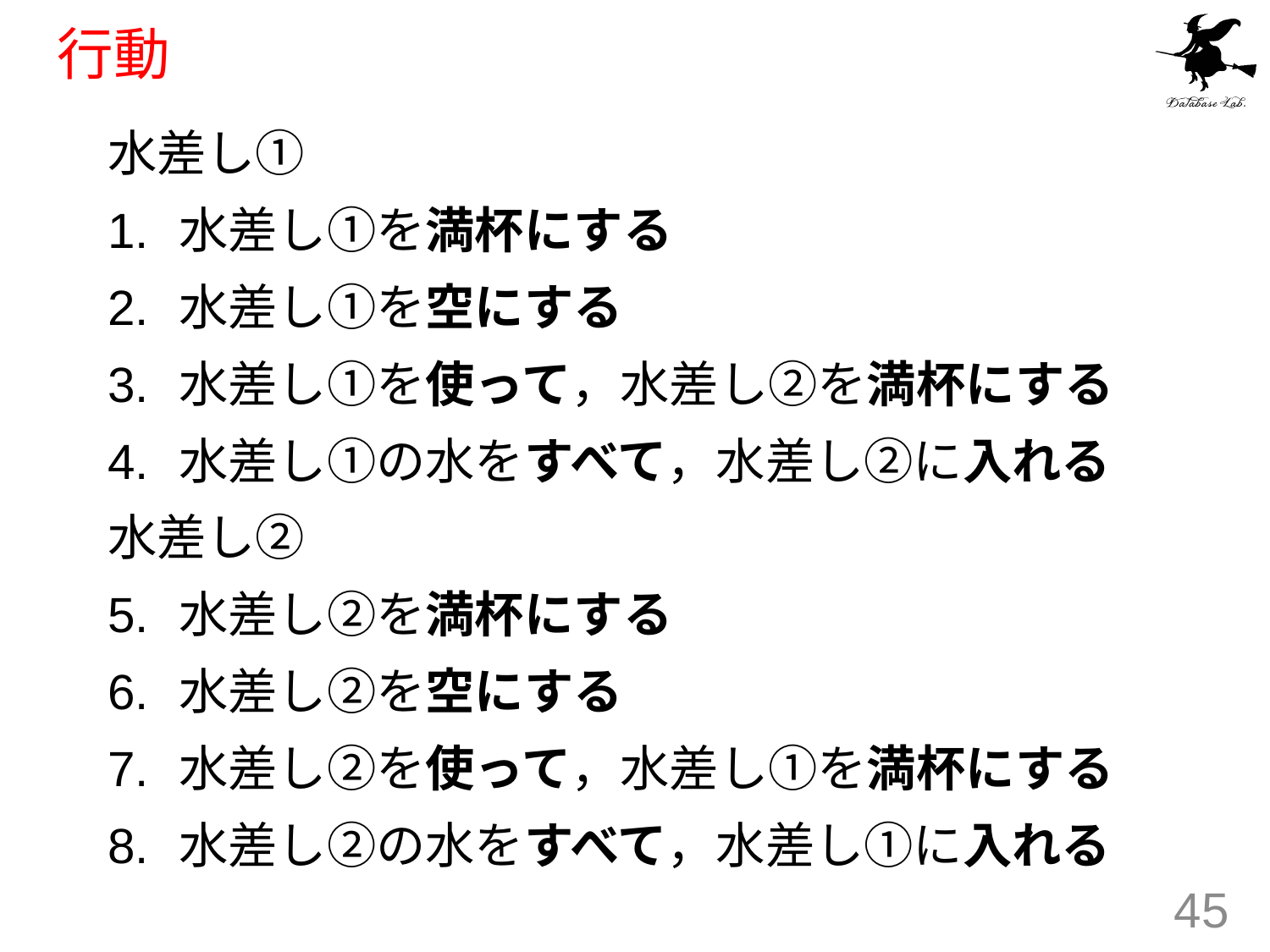

# 行動
水差し①
水差し①を満杯にする
水差し①を空にする
水差し①を使って，水差し②を満杯にする
水差し①の水をすべて，水差し②に入れる
水差し②
水差し②を満杯にする
水差し②を空にする
水差し②を使って，水差し①を満杯にする
水差し②の水をすべて，水差し①に入れる

45